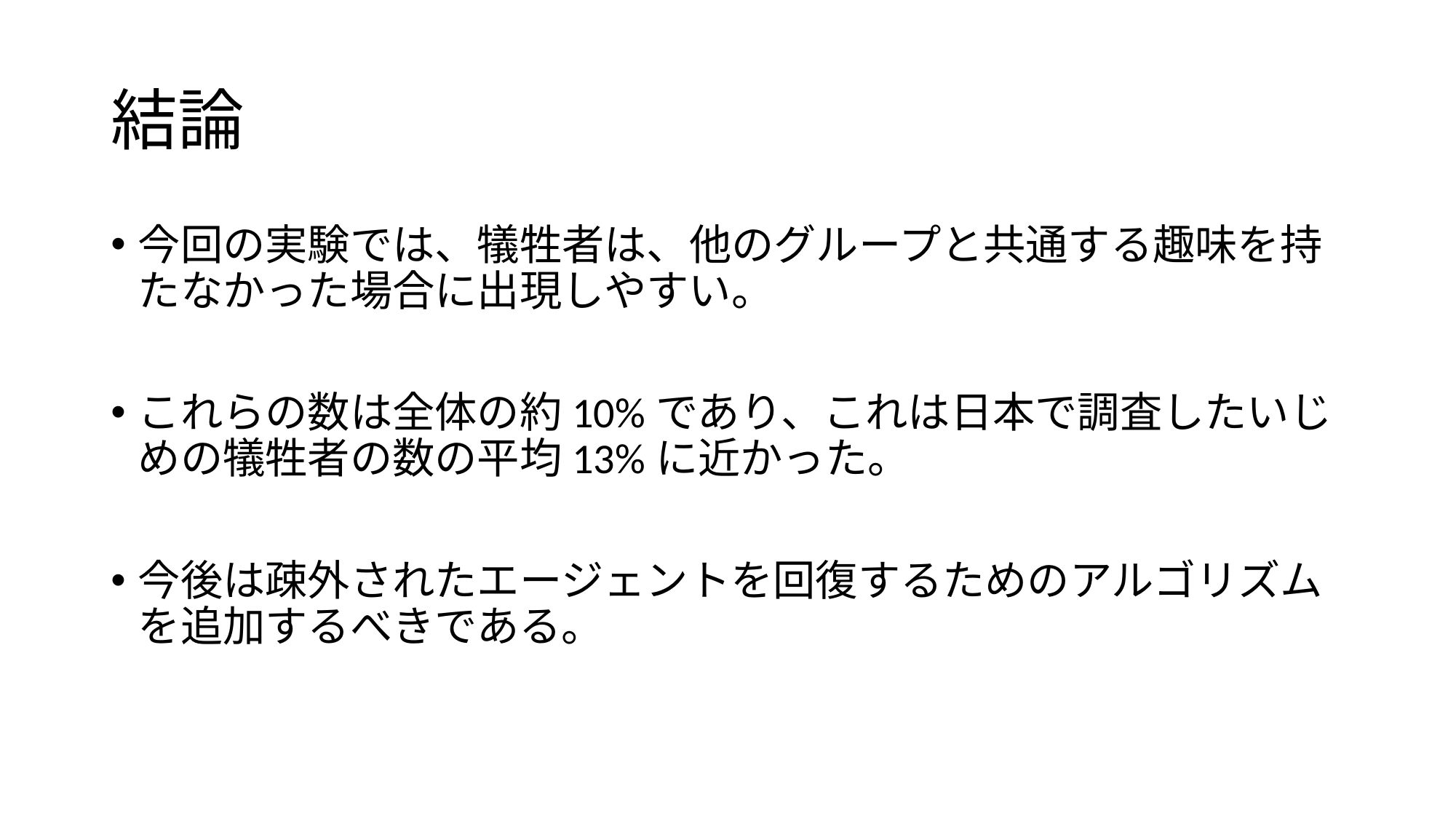

# 結論
今回の実験では、犠牲者は、他のグループと共通する趣味を持たなかった場合に出現しやすい。

これらの数は全体の約10%であり、これは日本で調査したいじめの犠牲者の数の平均13%に近かった。

今後は疎外されたエージェントを回復するためのアルゴリズムを追加するべきである。